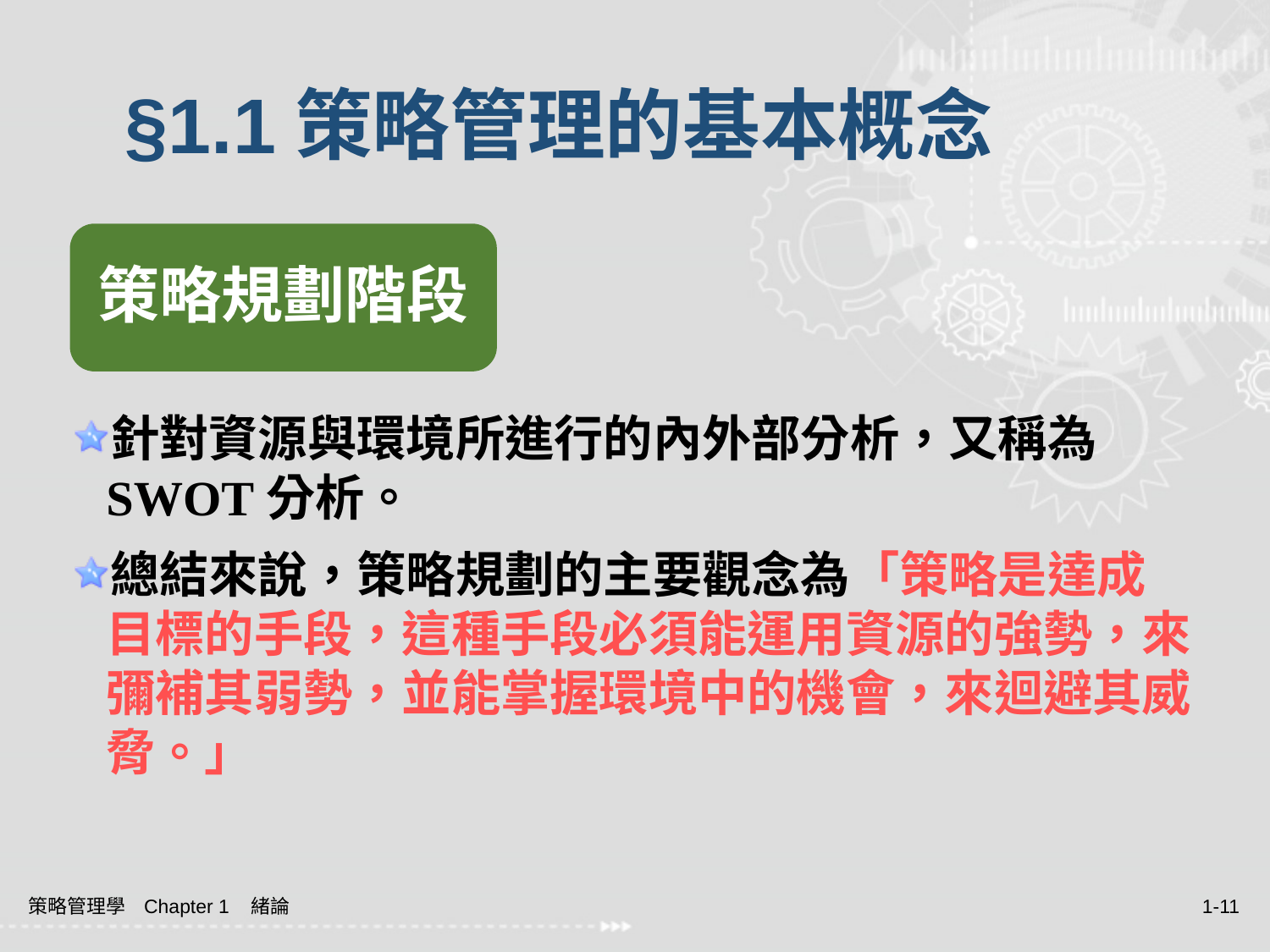

# §1.1策略管理的基本概念

策略規劃階段
針對資源與環境所進行的內外部分析，又稱為SWOT分析。
總結來說，策略規劃的主要觀念為「策略是達成目標的手段，這種手段必須能運用資源的強勢，來彌補其弱勢，並能掌握環境中的機會，來迴避其威脅。」
策略管理學   Chapter 1   緒論
1-11